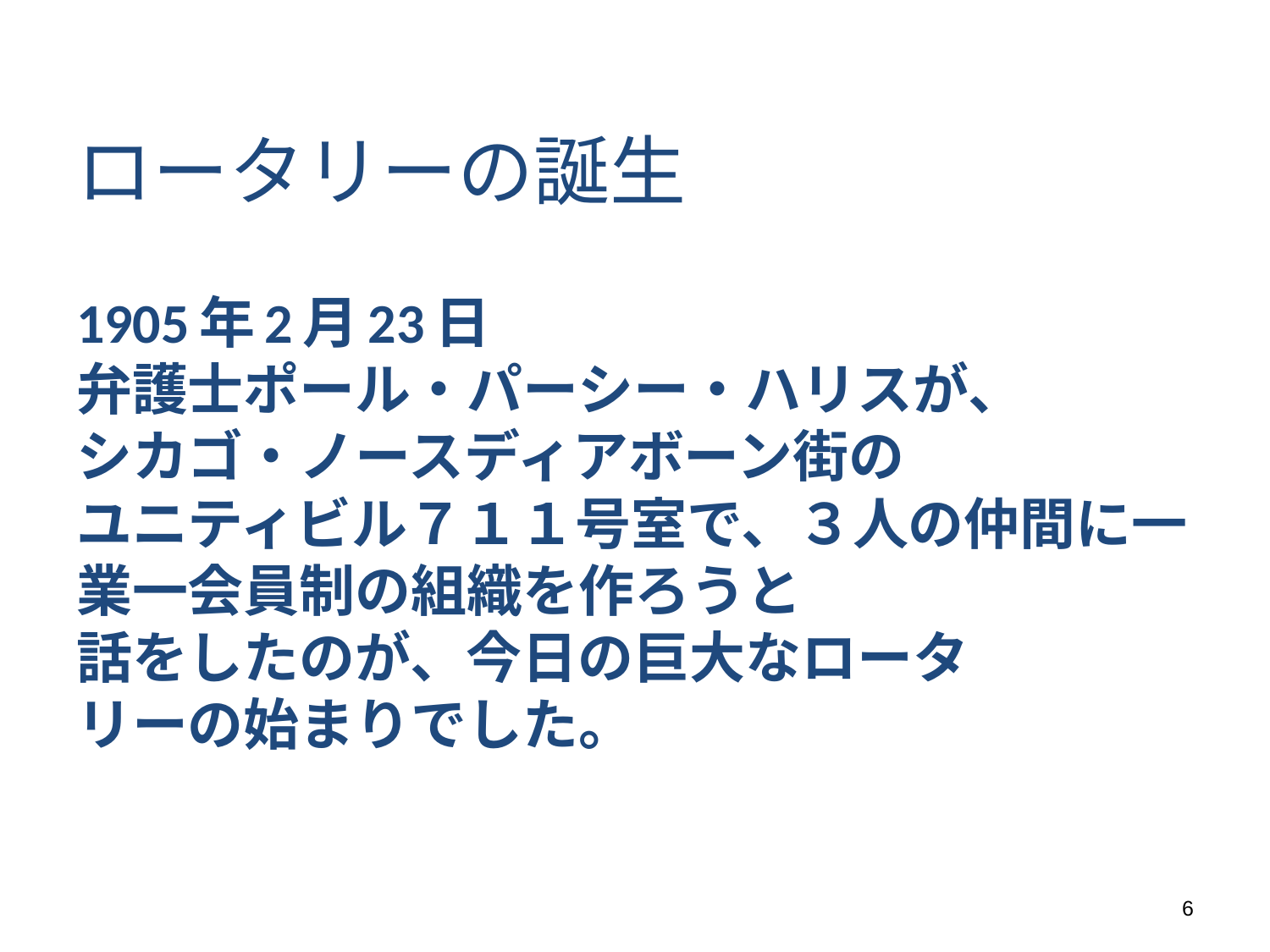

# ロータリーの誕生 1905年2月23日　 弁護士ポール・パーシー・ハリスが、　 シカゴ・ノースディアボーン街の ユニティビル７１１号室で、３人の仲間に一業一会員制の組織を作ろうと 話をしたのが、今日の巨大なロータ リーの始まりでした。
6